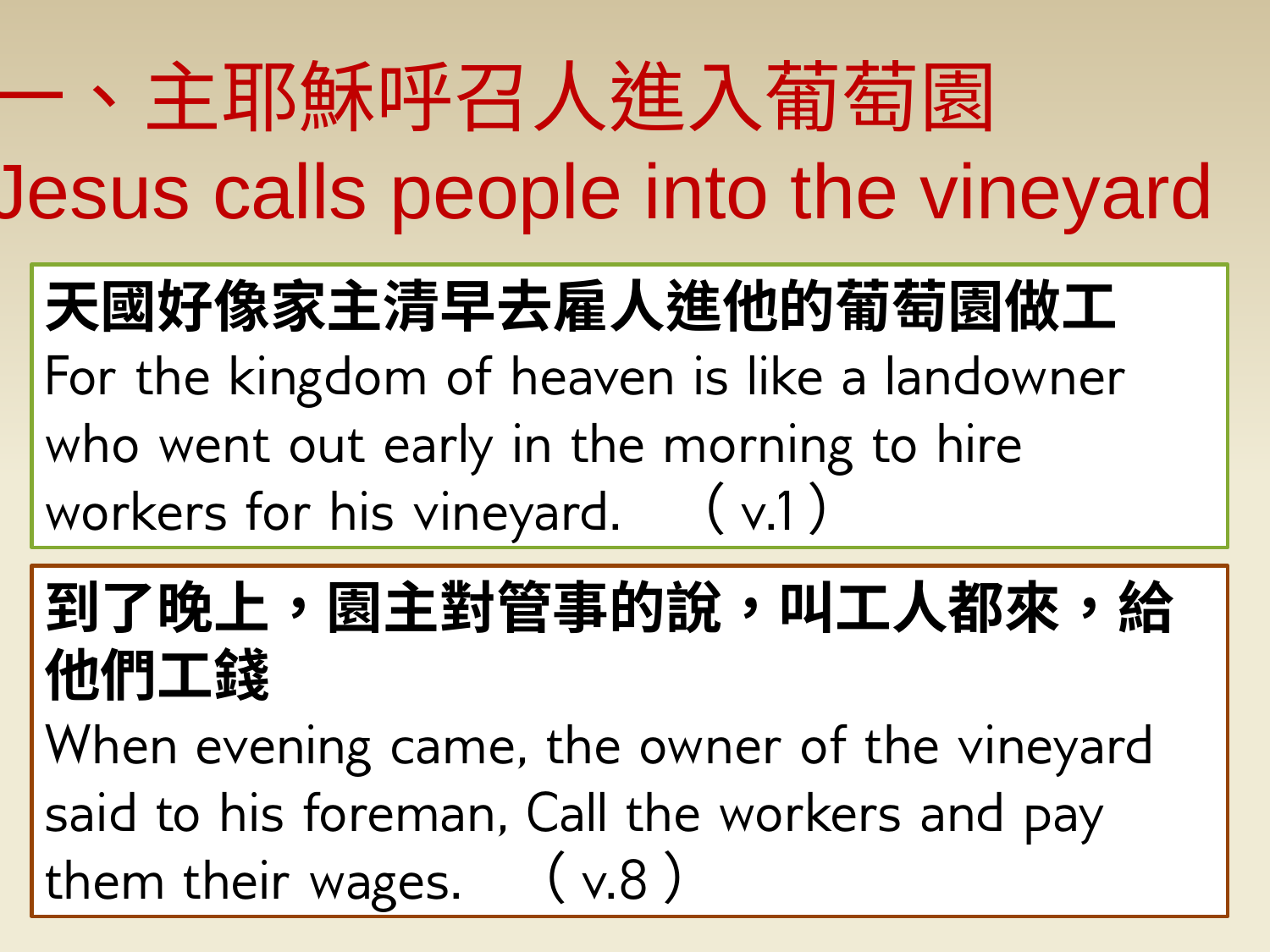

一、主耶穌呼召人進入葡萄園
Jesus calls people into the vineyard
天國好像家主清早去雇人進他的葡萄園做工
For the kingdom of heaven is like a landowner who went out early in the morning to hire workers for his vineyard. （v.1）
到了晚上，園主對管事的說，叫工人都來，給他們工錢
When evening came, the owner of the vineyard said to his foreman, Call the workers and pay them their wages. （v.8）